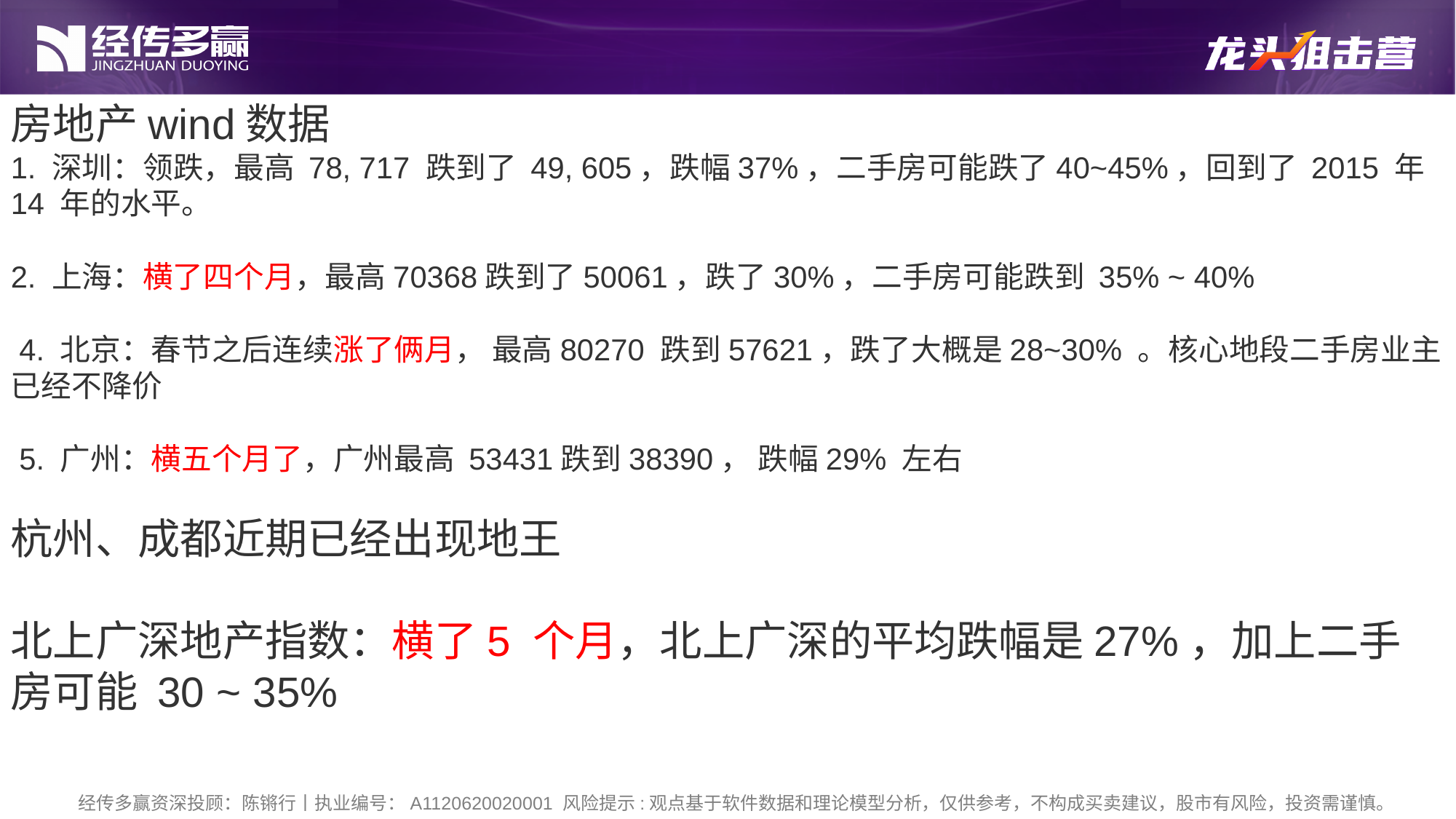

房地产wind数据
1. 深圳：领跌，最高 78, 717 跌到了 49, 605，跌幅37%，二手房可能跌了40~45%，回到了 2015 年 14 年的水平。

2. 上海：横了四个月，最高70368跌到了50061，跌了30%，二手房可能跌到 35% ~ 40%

 4. 北京：春节之后连续涨了俩月， 最高80270 跌到57621，跌了大概是28~30% 。核心地段二手房业主已经不降价

 5. 广州：横五个月了，广州最高 53431跌到38390， 跌幅29% 左右

杭州、成都近期已经出现地王

北上广深地产指数：横了5 个月，北上广深的平均跌幅是27%，加上二手房可能 30 ~ 35%